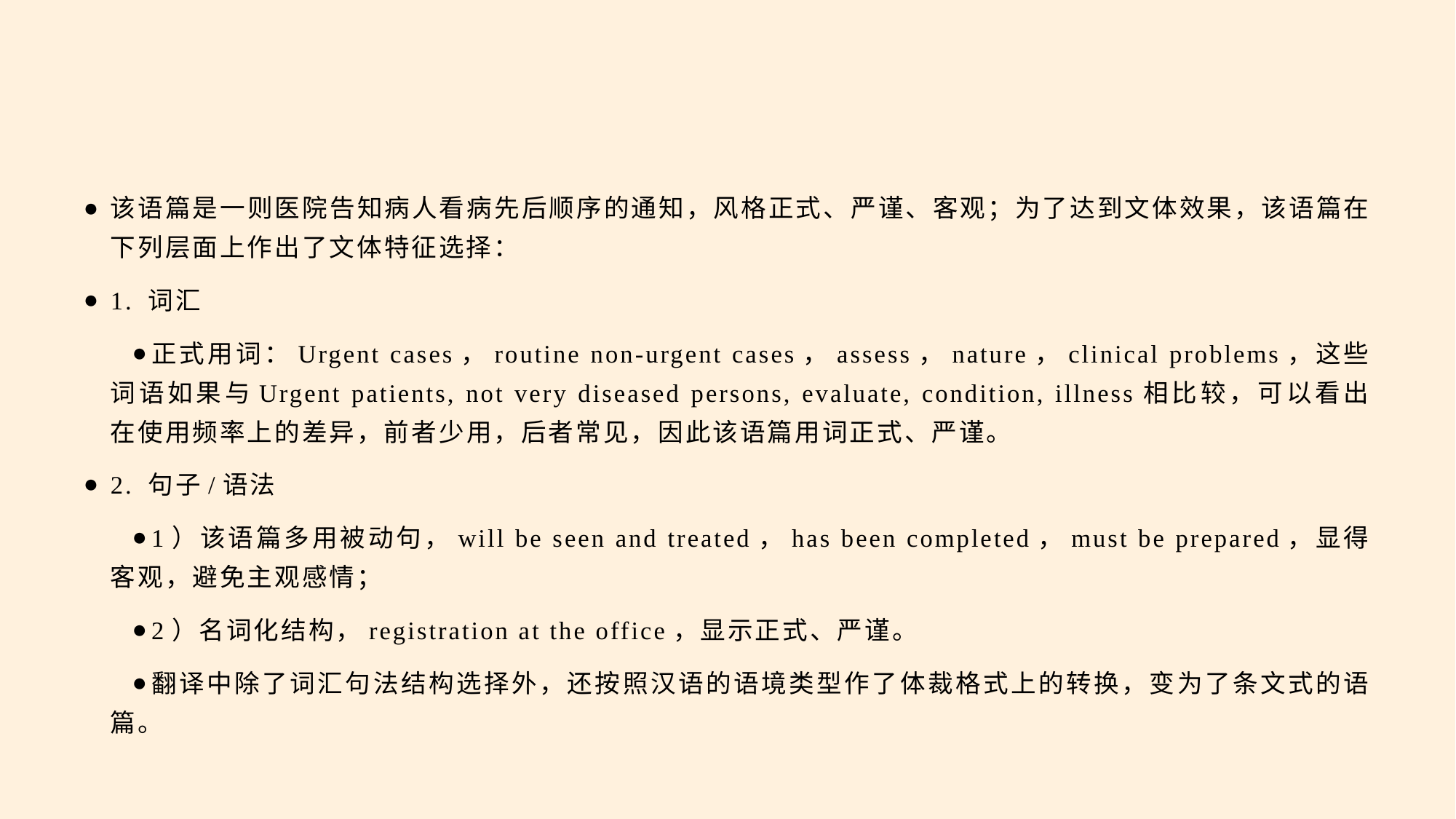

#
该语篇是一则医院告知病人看病先后顺序的通知，风格正式、严谨、客观；为了达到文体效果，该语篇在下列层面上作出了文体特征选择：
1. 词汇
正式用词：Urgent cases，routine non-urgent cases，assess，nature，clinical problems，这些词语如果与Urgent patients, not very diseased persons, evaluate, condition, illness相比较，可以看出在使用频率上的差异，前者少用，后者常见，因此该语篇用词正式、严谨。
2. 句子/语法
1）该语篇多用被动句，will be seen and treated，has been completed，must be prepared，显得客观，避免主观感情；
2）名词化结构，registration at the office，显示正式、严谨。
翻译中除了词汇句法结构选择外，还按照汉语的语境类型作了体裁格式上的转换，变为了条文式的语篇。